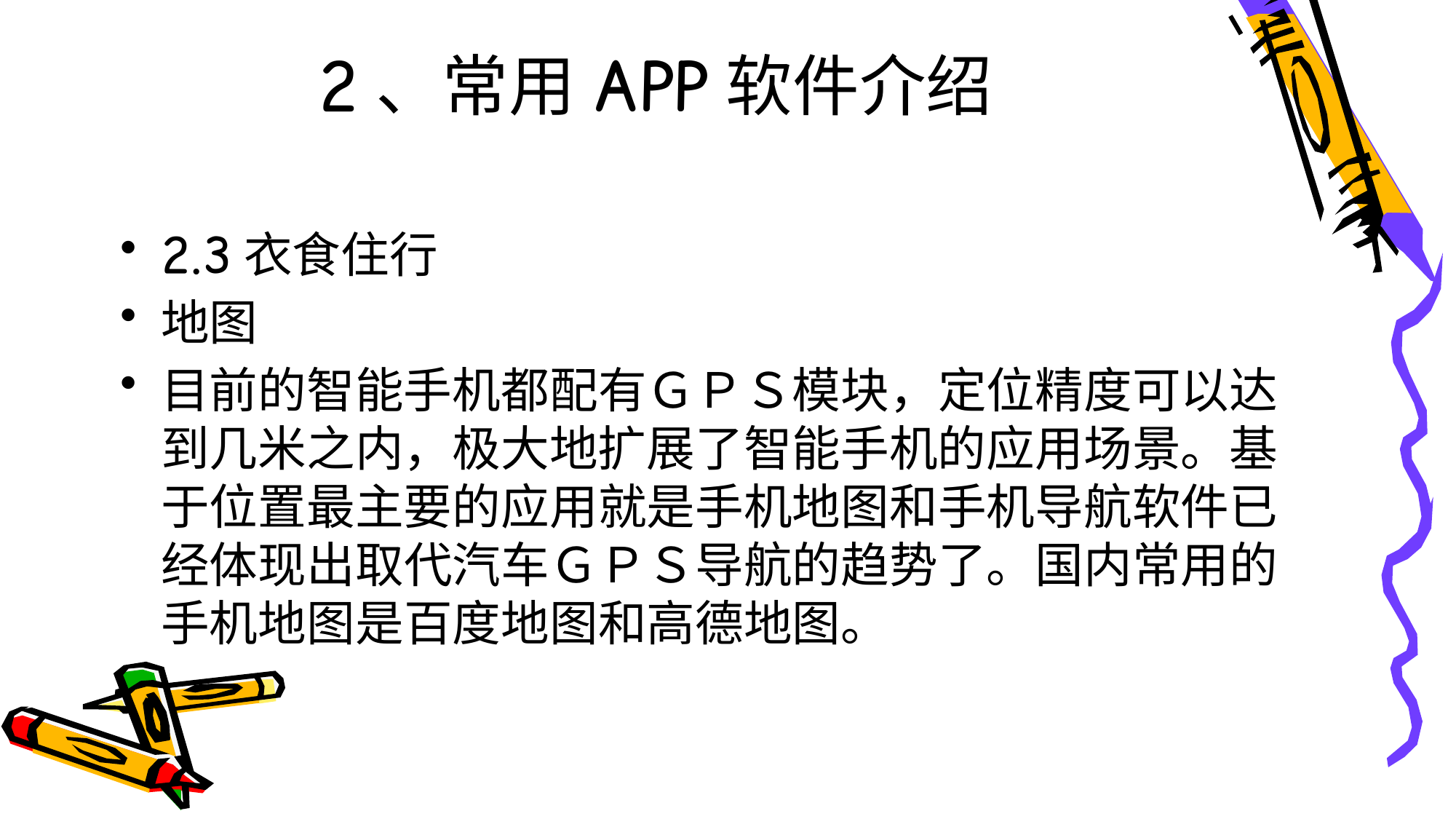

# 2、常用APP软件介绍
2.3衣食住行
地图
目前的智能手机都配有ＧＰＳ模块，定位精度可以达到几米之内，极大地扩展了智能手机的应用场景。基于位置最主要的应用就是手机地图和手机导航软件已经体现出取代汽车ＧＰＳ导航的趋势了。国内常用的手机地图是百度地图和高德地图。